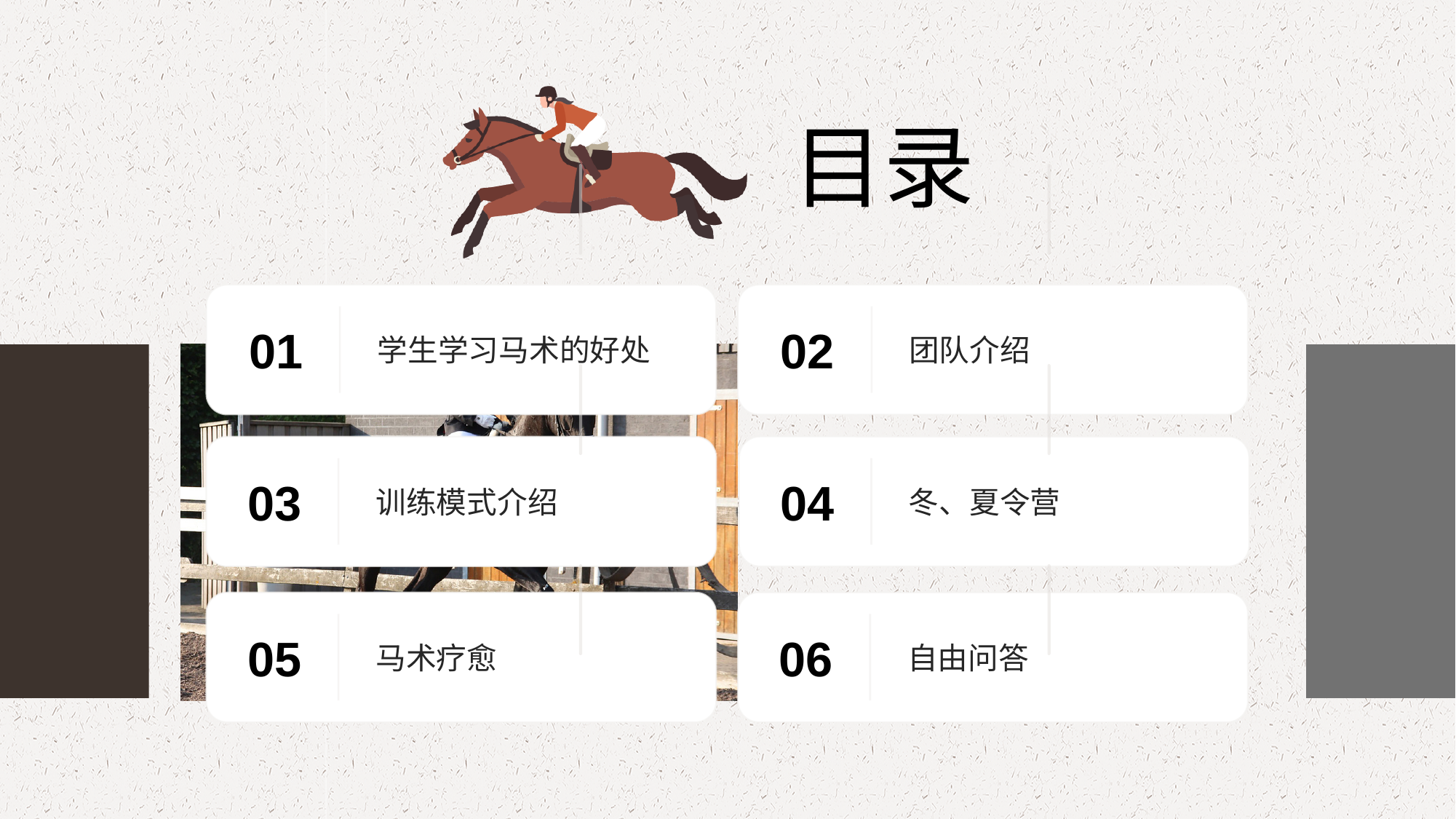

# 目录

学生学习马术的好处
团队介绍
01
02

训练模式介绍
冬、夏令营
03
04

马术疗愈
自由问答
05
06